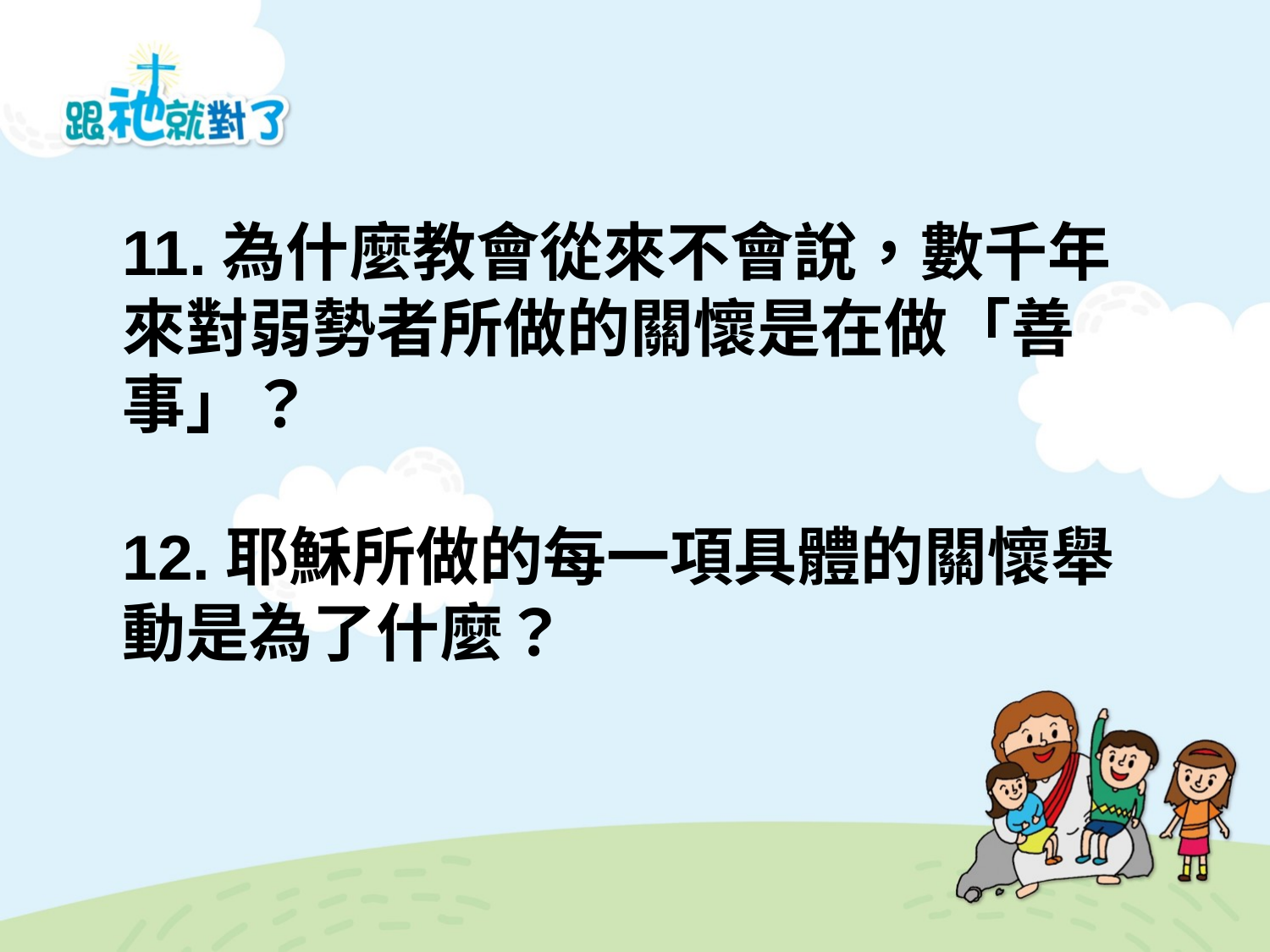

11.為什麼教會從來不會說，數千年來對弱勢者所做的關懷是在做「善事」？

12.耶穌所做的每一項具體的關懷舉動是為了什麼？